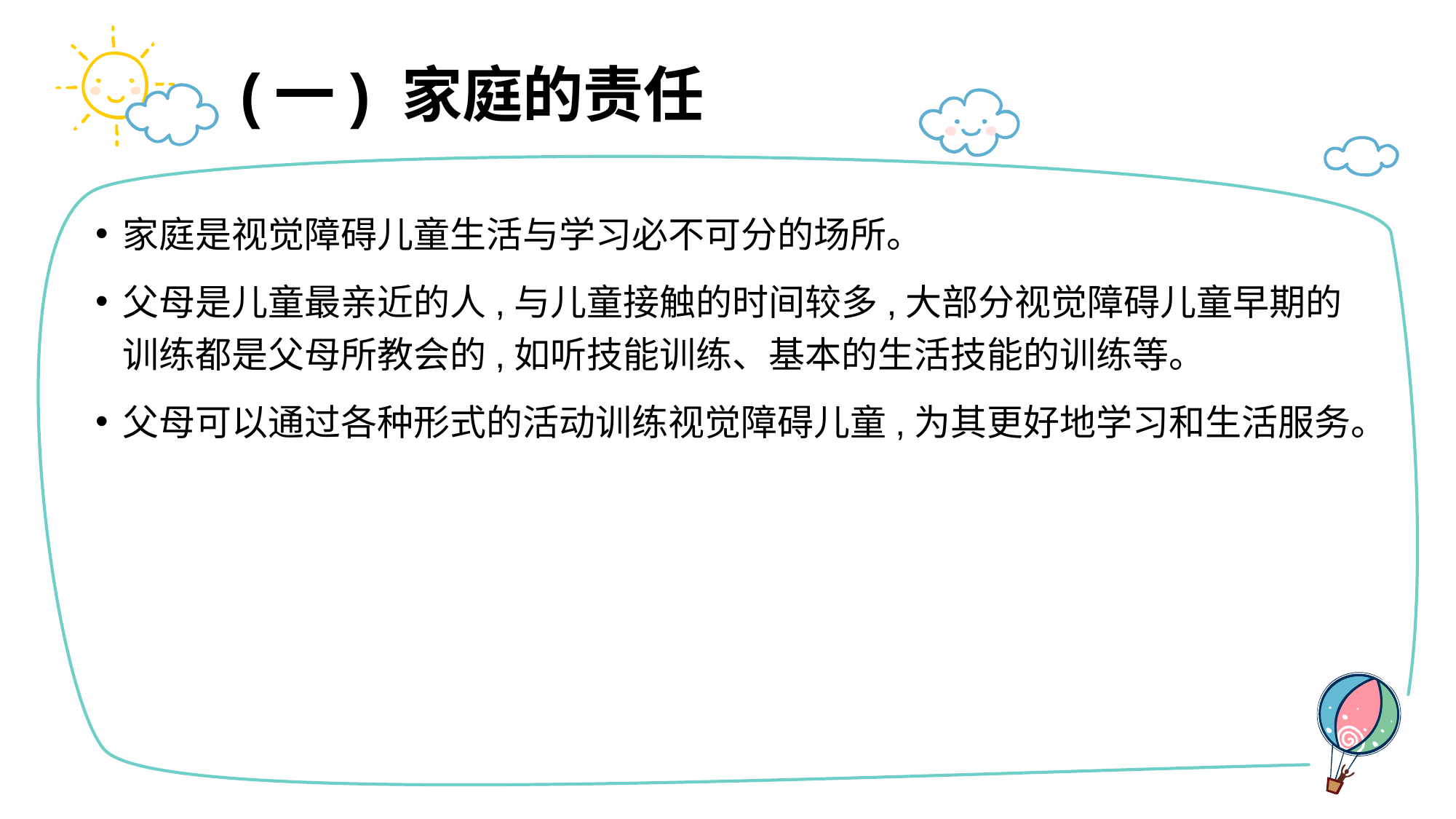

# (一) 家庭的责任
家庭是视觉障碍儿童生活与学习必不可分的场所。
父母是儿童最亲近的人,与儿童接触的时间较多,大部分视觉障碍儿童早期的训练都是父母所教会的,如听技能训练、基本的生活技能的训练等。
父母可以通过各种形式的活动训练视觉障碍儿童,为其更好地学习和生活服务。